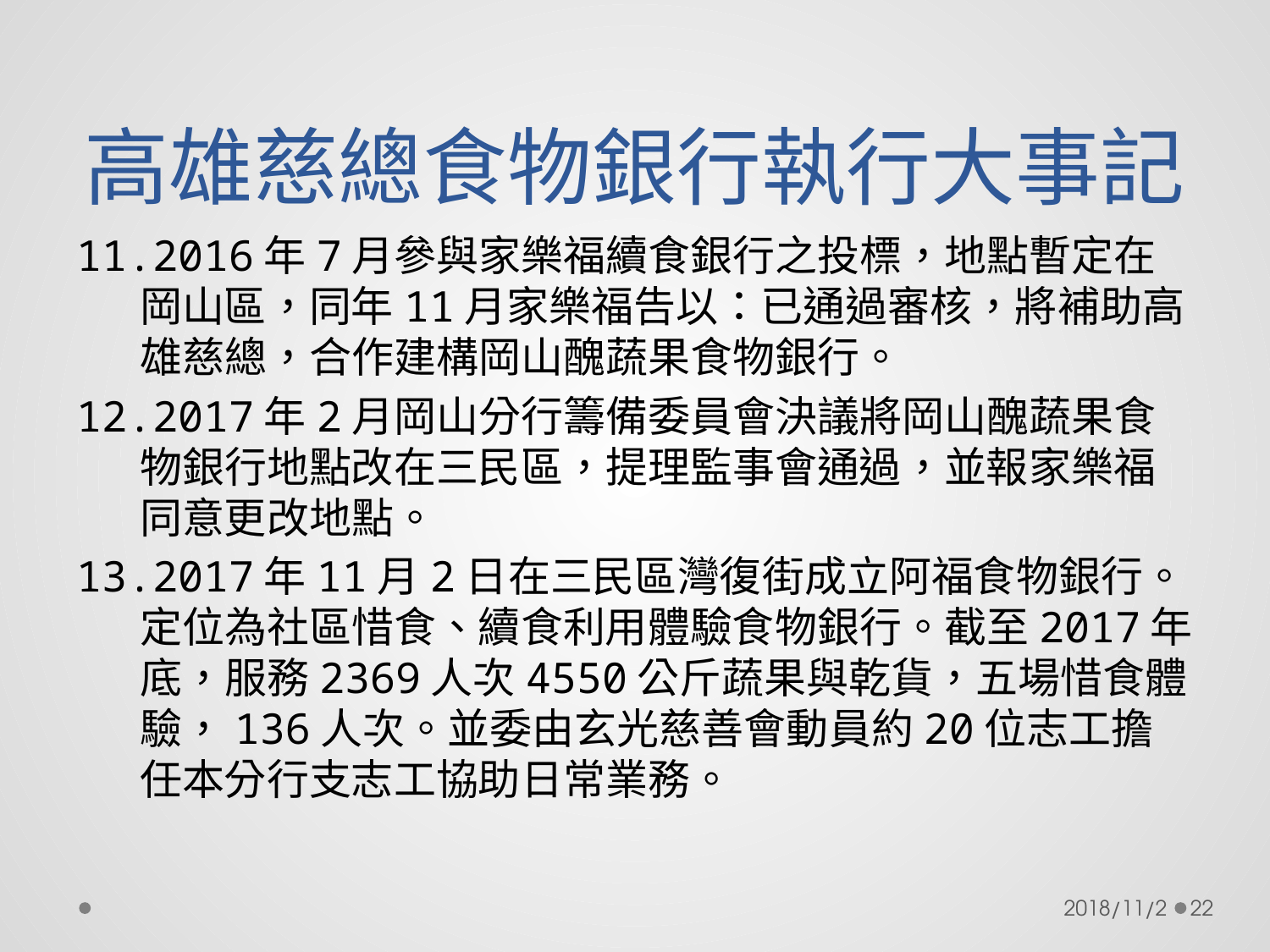

# 高雄慈總食物銀行執行大事記
2016年7月參與家樂福續食銀行之投標，地點暫定在岡山區，同年11月家樂福告以：已通過審核，將補助高雄慈總，合作建構岡山醜蔬果食物銀行。
2017年2月岡山分行籌備委員會決議將岡山醜蔬果食物銀行地點改在三民區，提理監事會通過，並報家樂福同意更改地點。
2017年11月2日在三民區灣復街成立阿福食物銀行。定位為社區惜食、續食利用體驗食物銀行。截至2017年底，服務2369人次4550公斤蔬果與乾貨，五場惜食體驗，136人次。並委由玄光慈善會動員約20位志工擔任本分行支志工協助日常業務。

2018/11/2
22